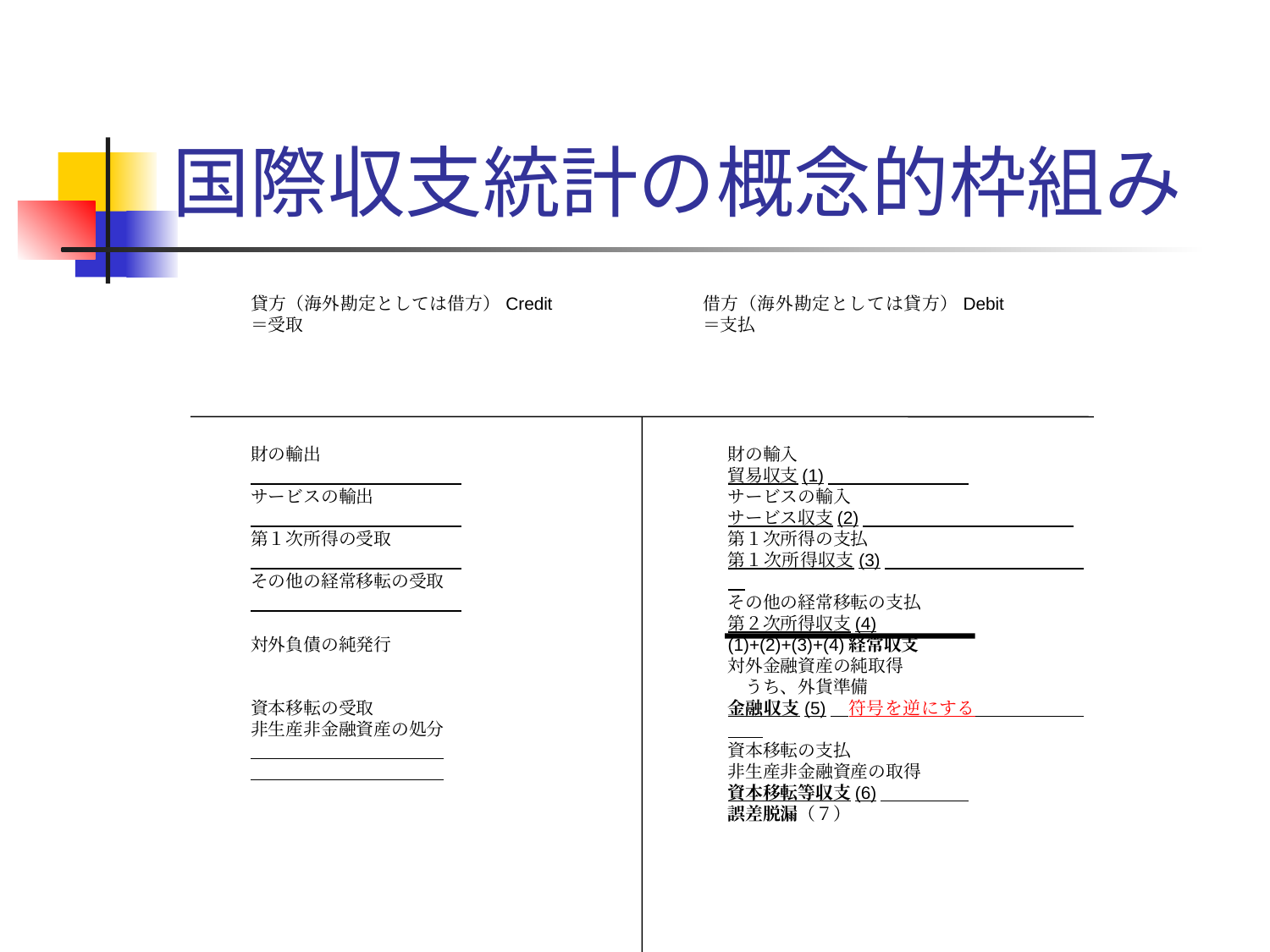

# 国際収支統計の概念的枠組み

貸方（海外勘定としては借方）Credit＝受取
借方（海外勘定としては貸方）Debit＝支払

財の輸出

サービスの輸出

第１次所得の受取

その他の経常移転の受取

対外負債の純発行

資本移転の受取
非生産非金融資産の処分

財の輸入
貿易収支(1)
サービスの輸入
サービス収支(2)
第１次所得の支払
第１次所得収支(3)
その他の経常移転の支払
第２次所得収支(4)
(1)+(2)+(3)+(4)経常収支
対外金融資産の純取得
　うち、外貨準備
金融収支(5)　符号を逆にする
資本移転の支払
非生産非金融資産の取得
資本移転等収支(6)
誤差脱漏（７）